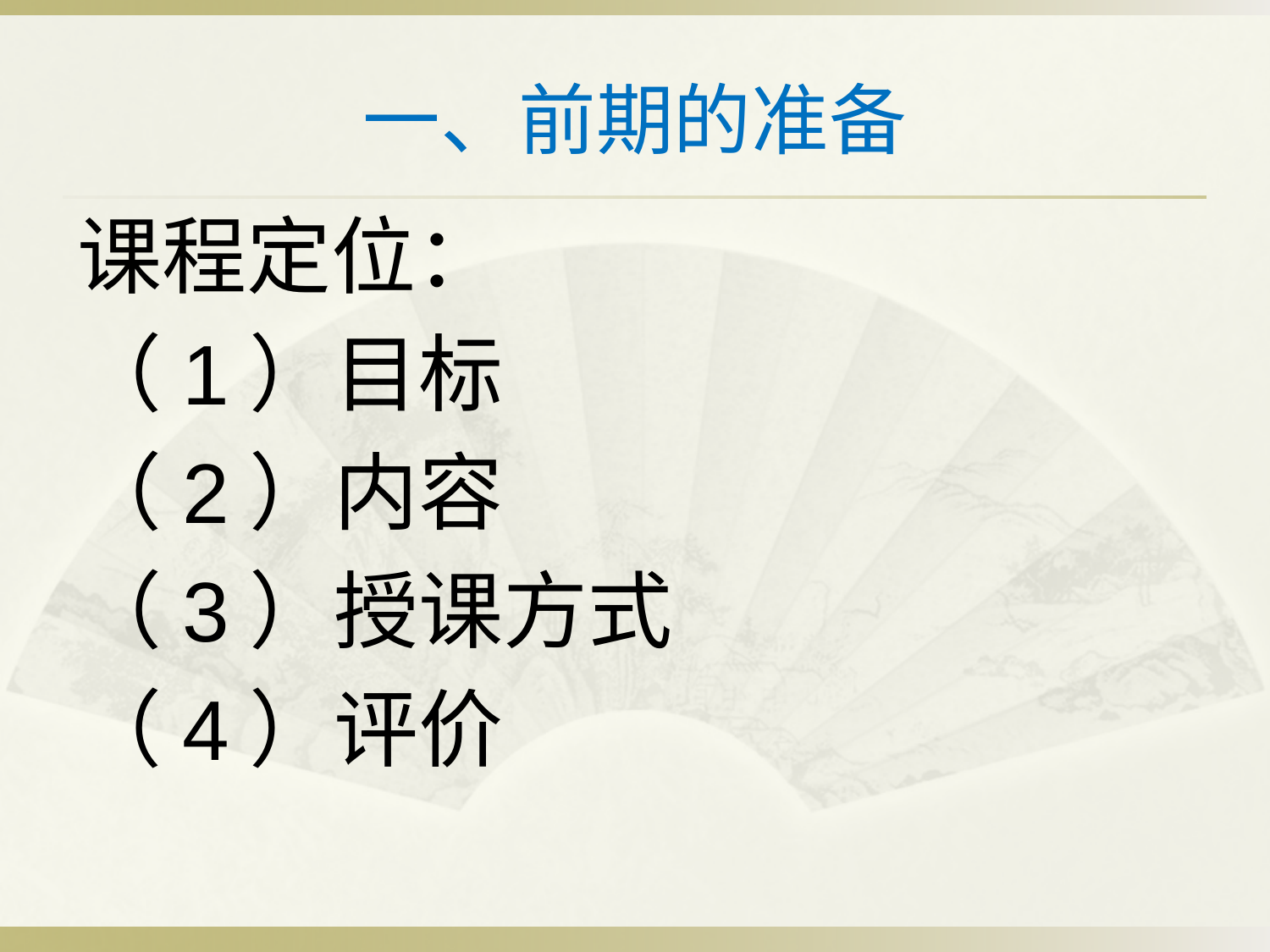

# 一、前期的准备
课程定位：
（1）目标
（2）内容
（3）授课方式
（4）评价